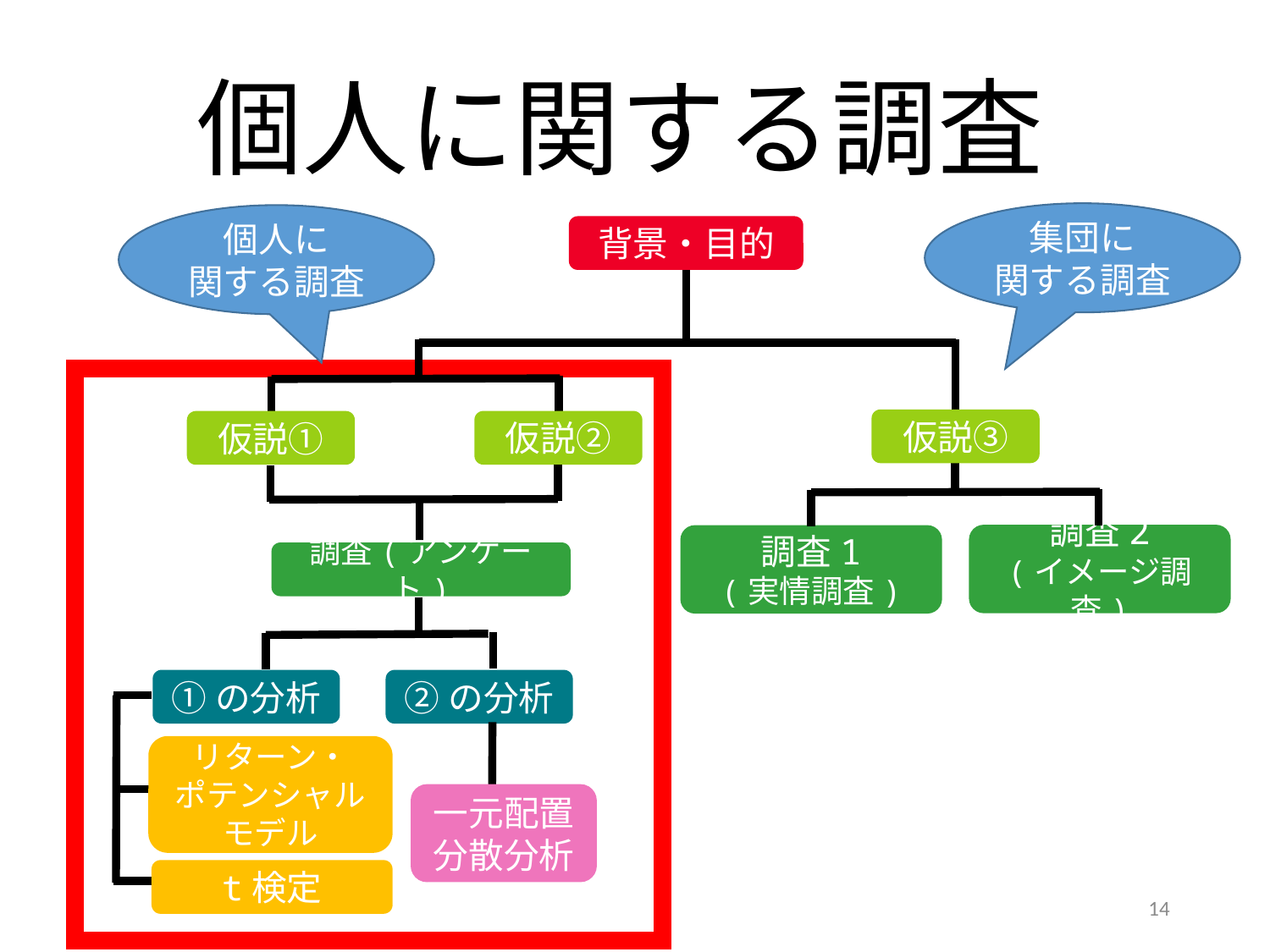

個人に関する調査
集団に
関する調査
仮説③
調査2
(イメージ調査)
調査1
(実情調査)
個人に
関する調査
仮説②
仮説①
調査(アンケート)
①の分析
リターン・
ポテンシャル
モデル
一元配置
分散分析
t検定
②の分析
背景・目的

14